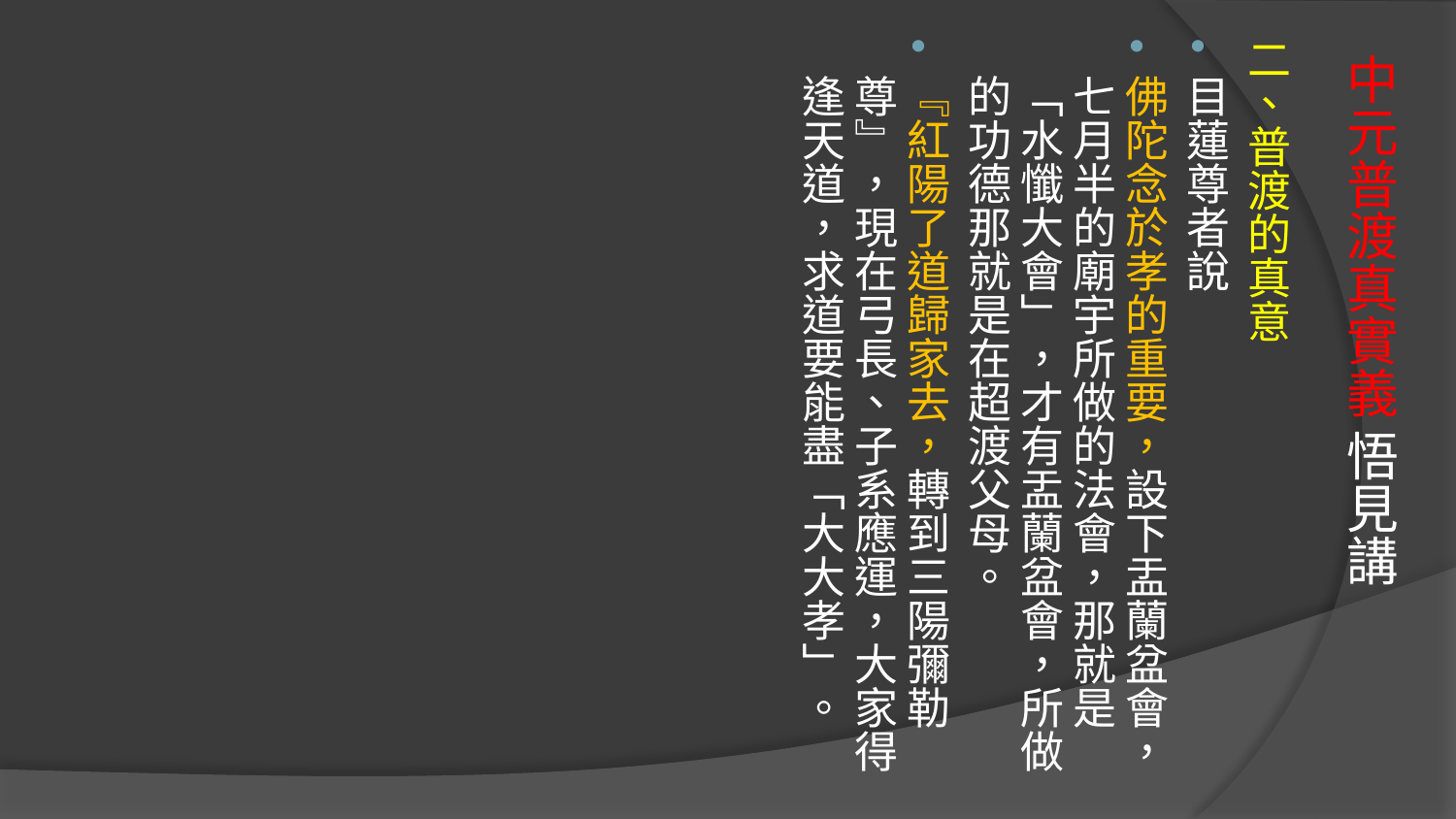

二、普渡的真意
目蓮尊者說
佛陀念於孝的重要，設下盂蘭盆會，七月半的廟宇所做的法會，那就是「水懺大會」，才有盂蘭盆會，所做的功德那就是在超渡父母。
『紅陽了道歸家去，轉到三陽彌勒尊』，現在弓長、子系應運，大家得逢天道，求道要能盡「大大孝」。

# 中元普渡真實義 悟見講